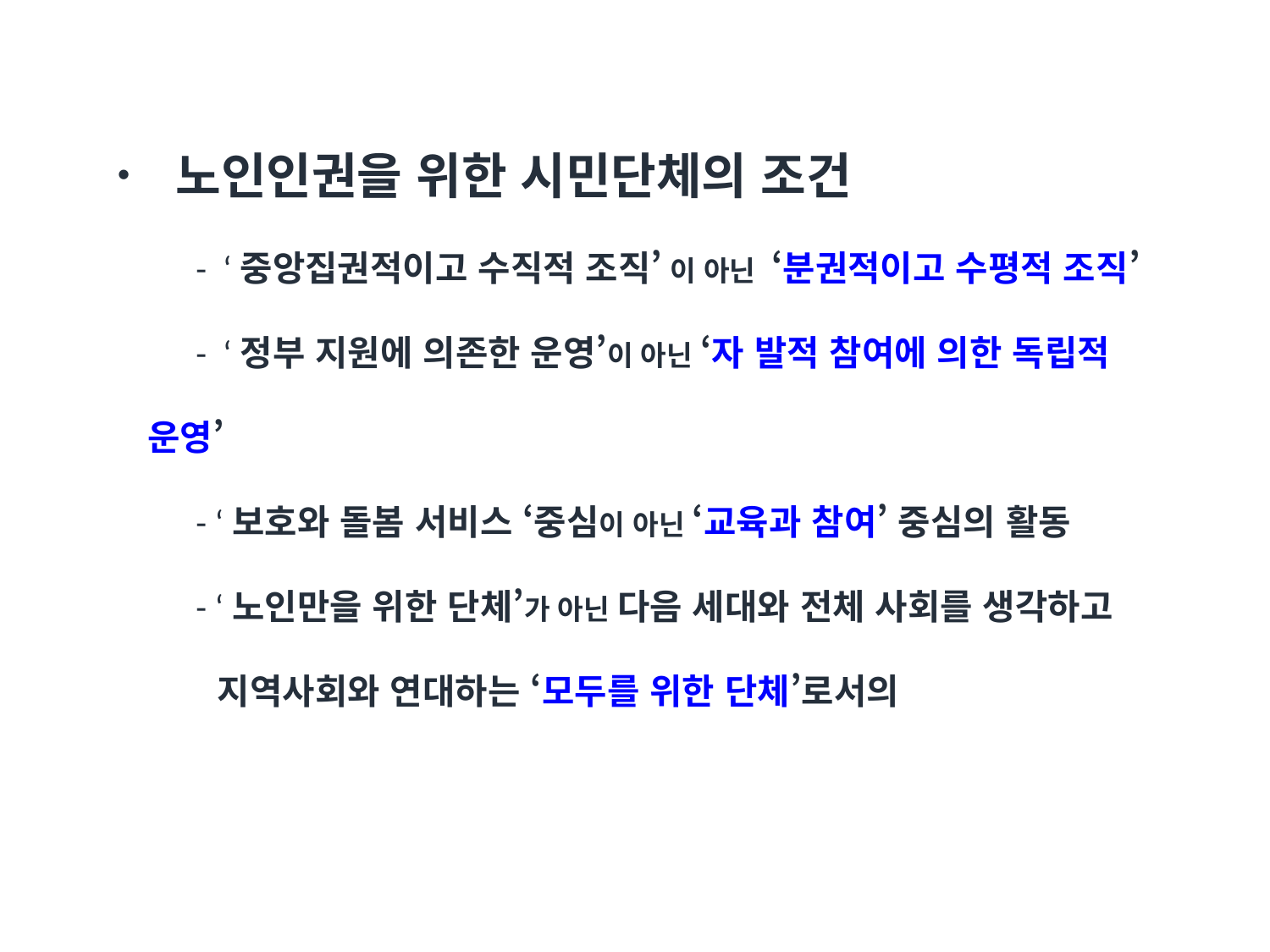

# 노인인권을 위한 시민단체의 조건 -  ‘중앙집권적이고 수직적 조직’ 이 아닌  ‘분권적이고 수평적 조직’ -  ‘정부 지원에 의존한 운영’이 아닌 ‘자 발적 참여에 의한 독립적 운영’ - ‘보호와 돌봄 서비스 ‘중심이 아닌 ‘교육과 참여’ 중심의 활동 - ‘노인만을 위한 단체’가 아닌 다음 세대와 전체 사회를 생각하고 지역사회와 연대하는 ‘모두를 위한 단체’로서의